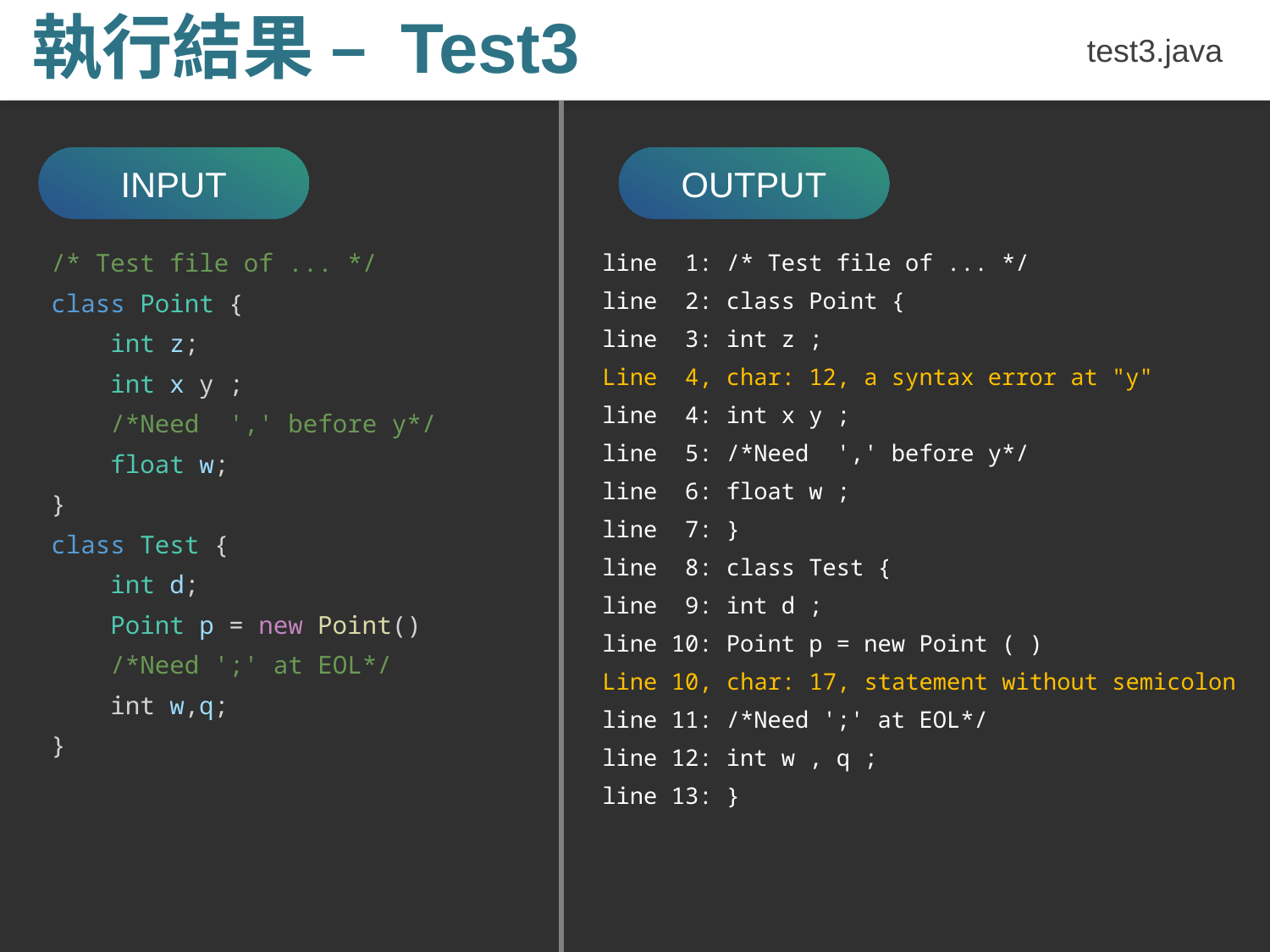

執行結果 – Test3
test3.java
INPUT
OUTPUT
/* Test file of ... */
class Point {
    int z;
    int x y ;
    /*Need  ',' before y*/
    float w;
}
class Test {
    int d;
    Point p = new Point()
    /*Need ';' at EOL*/
    int w,q;
}

line  1: /* Test file of ... */
line  2: class Point {
line  3: int z ;
Line  4, char: 12, a syntax error at "y"
line  4: int x y ;
line  5: /*Need  ',' before y*/
line  6: float w ;
line  7: }
line  8: class Test {
line  9: int d ;
line 10: Point p = new Point ( )
Line 10, char: 17, statement without semicolon
line 11: /*Need ';' at EOL*/
line 12: int w , q ;
line 13: }